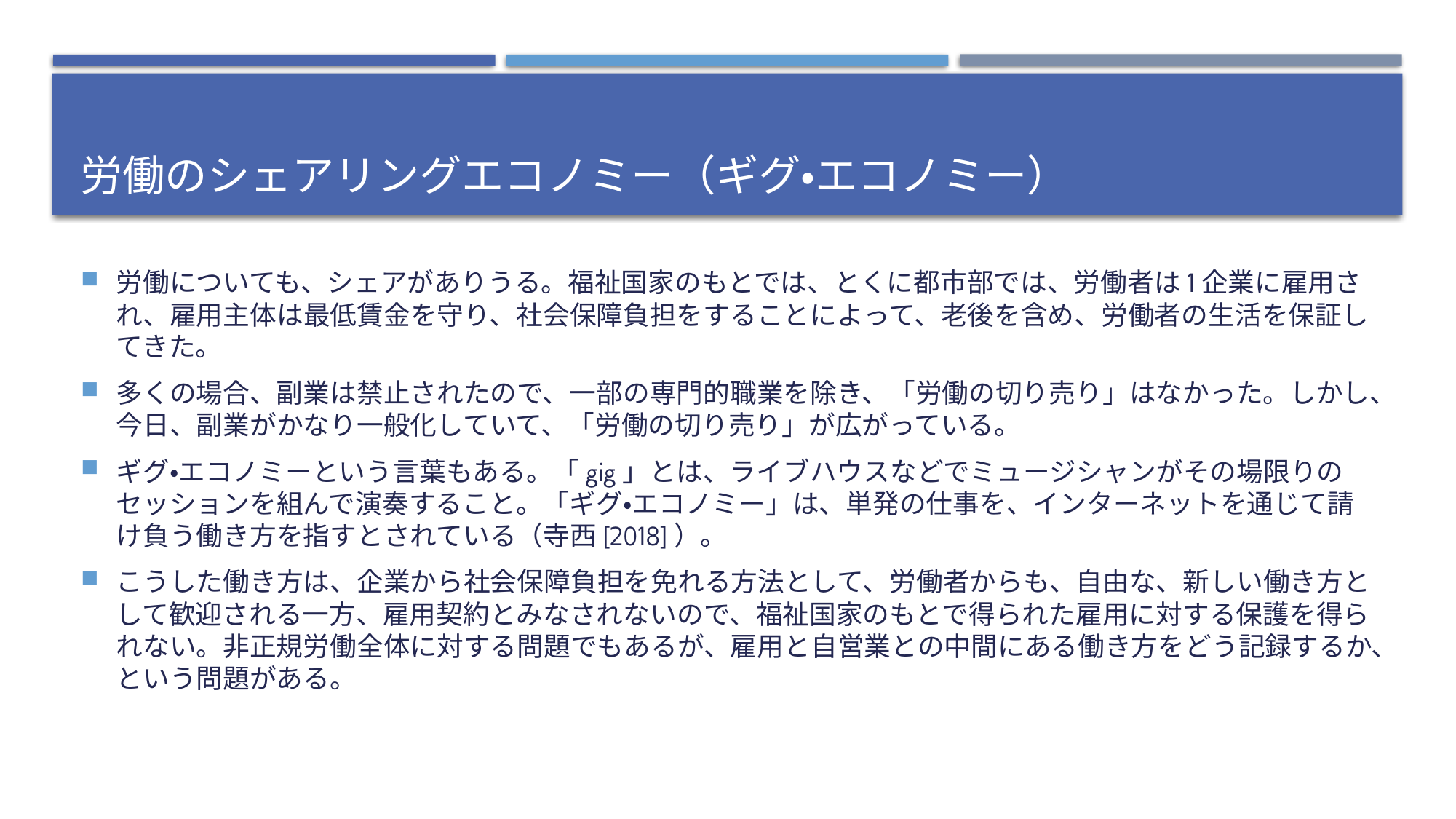

# 労働のシェアリングエコノミー（ギグ・エコノミー）
労働についても、シェアがありうる。福祉国家のもとでは、とくに都市部では、労働者は1企業に雇用され、雇用主体は最低賃金を守り、社会保障負担をすることによって、老後を含め、労働者の生活を保証してきた。
多くの場合、副業は禁止されたので、一部の専門的職業を除き、「労働の切り売り」はなかった。しかし、今日、副業がかなり一般化していて、「労働の切り売り」が広がっている。
ギグ・エコノミーという言葉もある。「gig」とは、ライブハウスなどでミュージシャンがその場限りのセッションを組んで演奏すること。「ギグ・エコノミー」は、単発の仕事を、インターネットを通じて請け負う働き方を指すとされている（寺西[2018]）。
こうした働き方は、企業から社会保障負担を免れる方法として、労働者からも、自由な、新しい働き方として歓迎される一方、雇用契約とみなされないので、福祉国家のもとで得られた雇用に対する保護を得られない。非正規労働全体に対する問題でもあるが、雇用と自営業との中間にある働き方をどう記録するか、という問題がある。